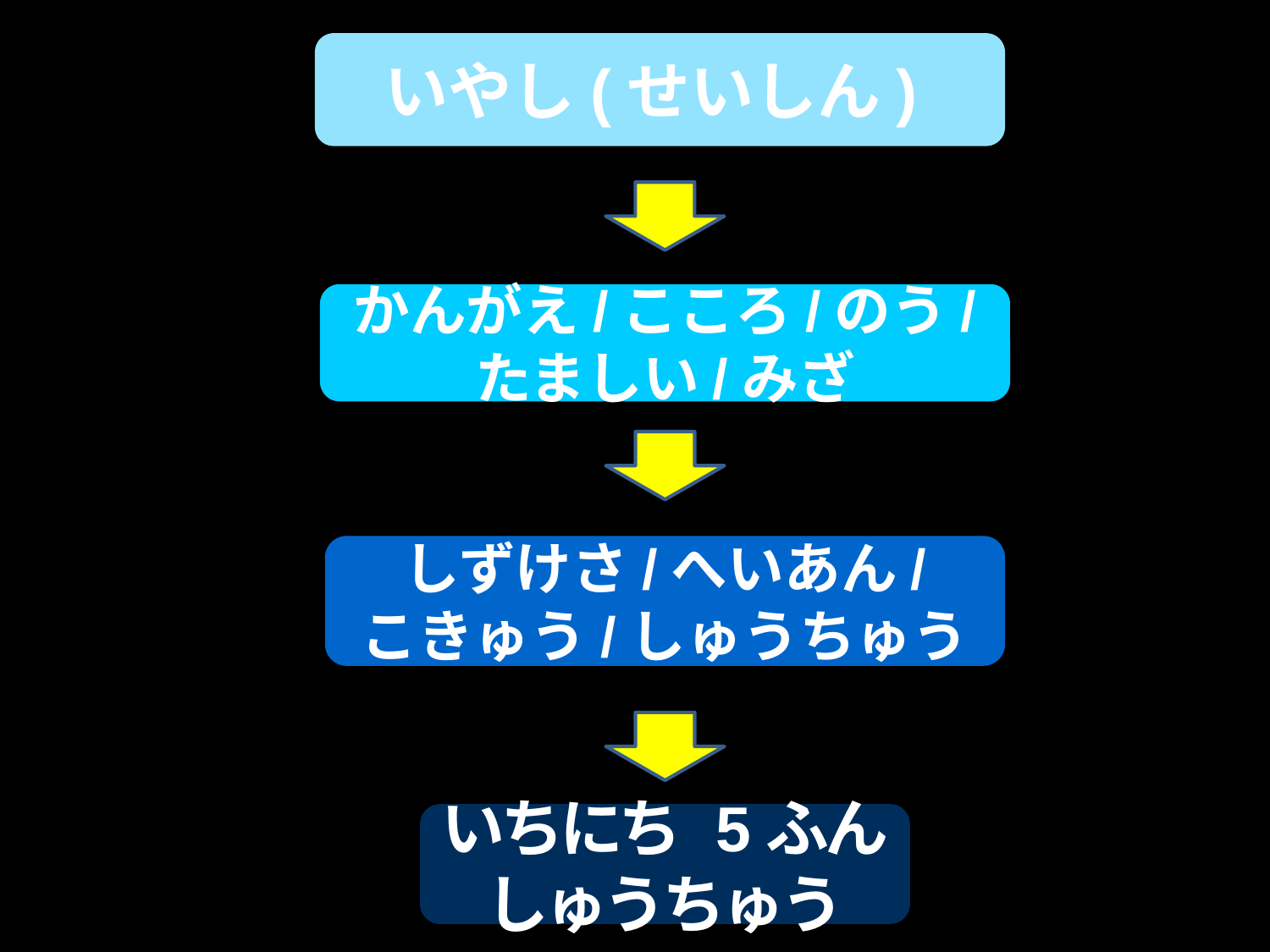

いやし(せいしん)

かんがえ/こころ/のう/
たましい/みざ

しずけさ/へいあん/
こきゅう/しゅうちゅう

いちにち 5ふん
しゅうちゅう